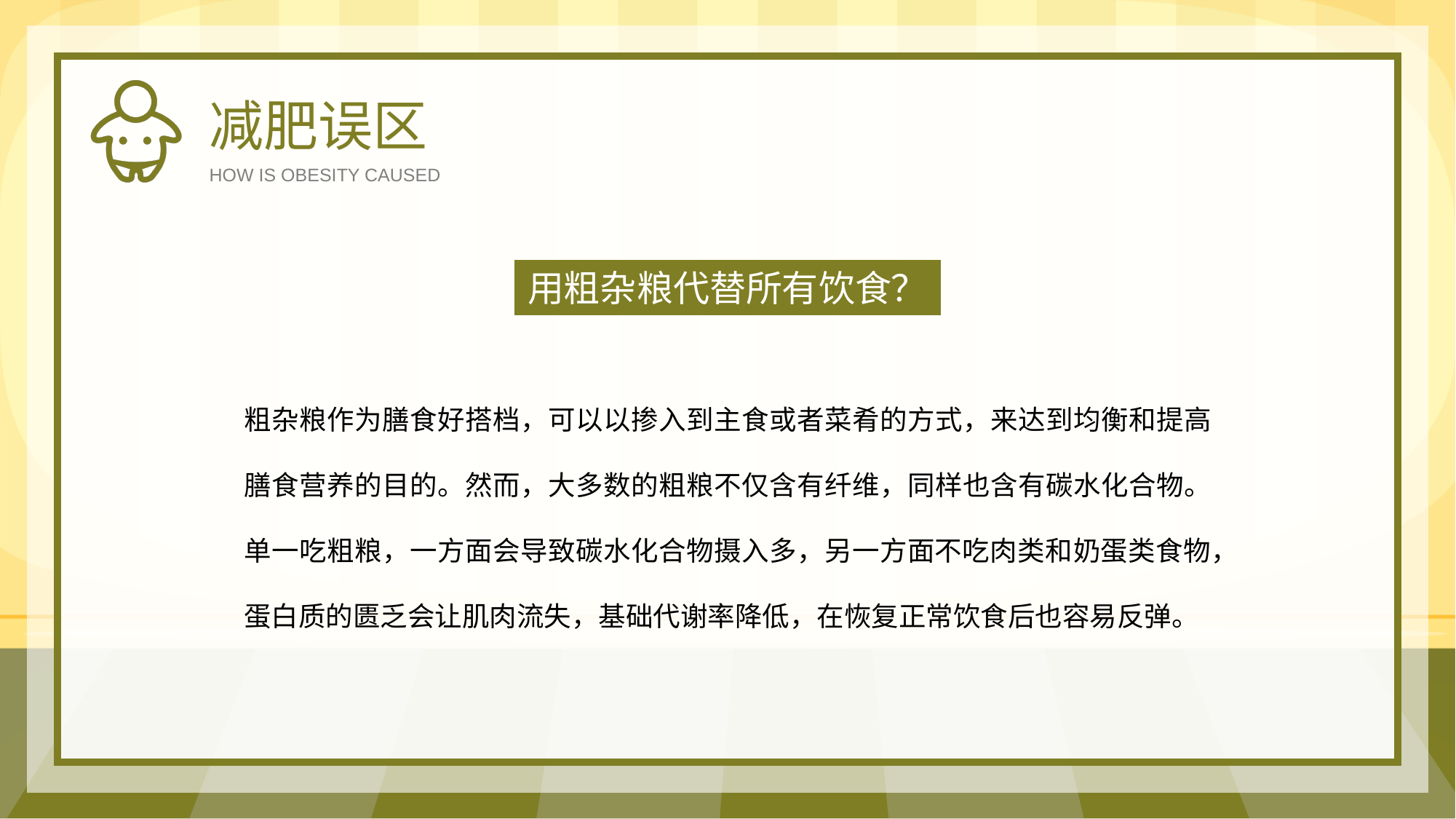

减肥误区
HOW IS OBESITY CAUSED
用粗杂粮代替所有饮食？
粗杂粮作为膳食好搭档，可以以掺入到主食或者菜肴的方式，来达到均衡和提高膳食营养的目的。然而，大多数的粗粮不仅含有纤维，同样也含有碳水化合物。单一吃粗粮，一方面会导致碳水化合物摄入多，另一方面不吃肉类和奶蛋类食物，蛋白质的匮乏会让肌肉流失，基础代谢率降低，在恢复正常饮食后也容易反弹。
docerID:4610637